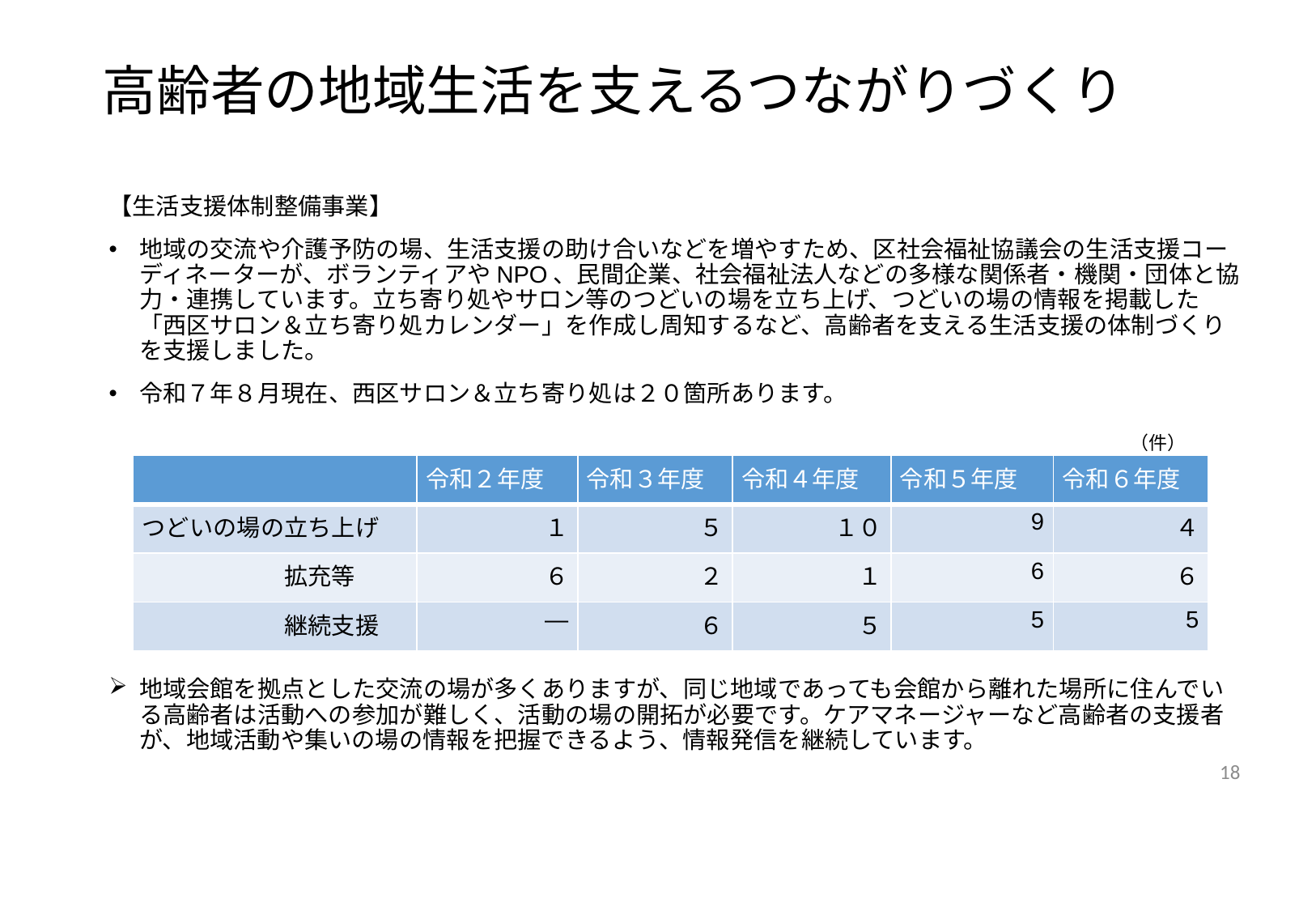

# 高齢者の地域生活を支えるつながりづくり
【生活支援体制整備事業】
地域の交流や介護予防の場、生活支援の助け合いなどを増やすため、区社会福祉協議会の生活支援コーディネーターが、ボランティアやNPO、民間企業、社会福祉法人などの多様な関係者・機関・団体と協力・連携しています。立ち寄り処やサロン等のつどいの場を立ち上げ、つどいの場の情報を掲載した「西区サロン＆立ち寄り処カレンダー」を作成し周知するなど、高齢者を支える生活支援の体制づくりを支援しました。
令和７年８月現在、西区サロン＆立ち寄り処は２０箇所あります。

地域会館を拠点とした交流の場が多くありますが、同じ地域であっても会館から離れた場所に住んでいる高齢者は活動への参加が難しく、活動の場の開拓が必要です。ケアマネージャーなど高齢者の支援者が、地域活動や集いの場の情報を把握できるよう、情報発信を継続しています。
（件）
|  | 令和２年度 | 令和３年度 | 令和４年度 | 令和５年度 | 令和６年度 |
| --- | --- | --- | --- | --- | --- |
| つどいの場の立ち上げ | １ | ５ | １０ | 9 | ４ |
| 拡充等 | ６ | ２ | １ | 6 | ６ |
| 継続支援 | ― | ６ | ５ | 5 | 5 |
18